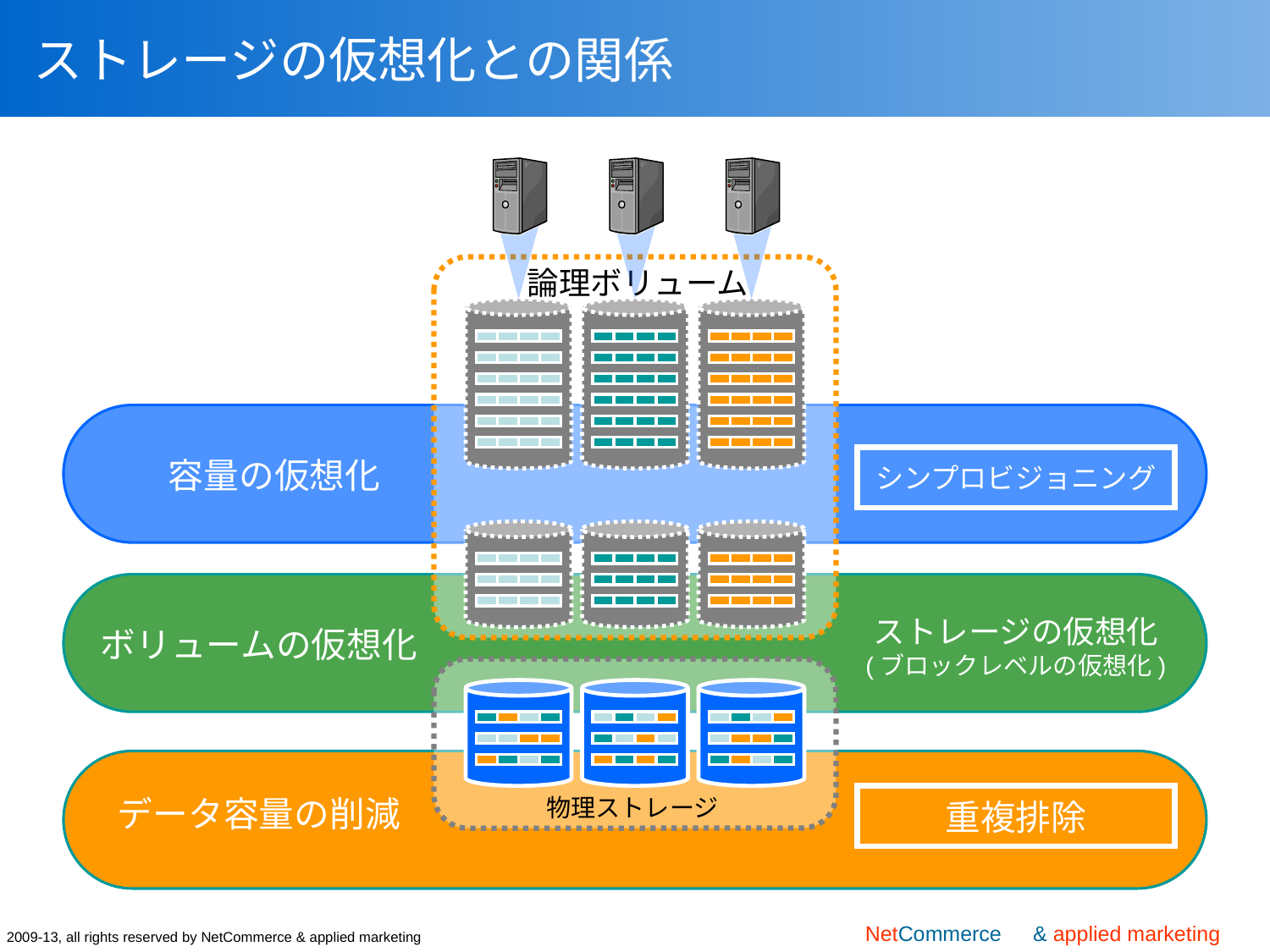

# ストレージの仮想化との関係

論理ボリューム

容量の仮想化
シンプロビジョニング

ボリュームの仮想化
ストレージの仮想化
(ブロックレベルの仮想化)

データ容量の削減
重複排除

物理ストレージ